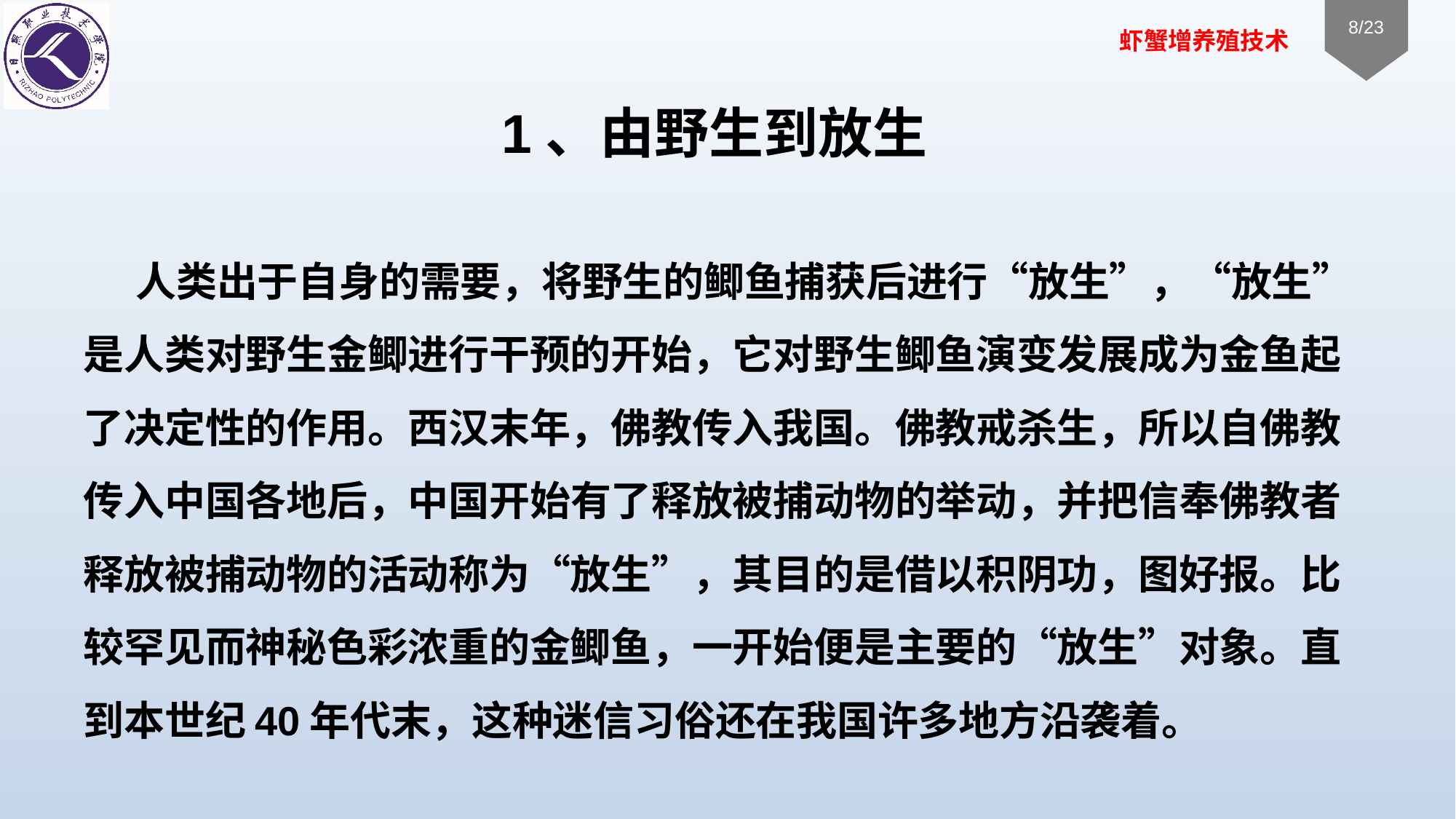

# 1、由野生到放生
人类出于自身的需要，将野生的鲫鱼捕获后进行“放生”，“放生”是人类对野生金鲫进行干预的开始，它对野生鲫鱼演变发展成为金鱼起了决定性的作用。西汉末年，佛教传入我国。佛教戒杀生，所以自佛教传入中国各地后，中国开始有了释放被捕动物的举动，并把信奉佛教者释放被捕动物的活动称为“放生”，其目的是借以积阴功，图好报。比较罕见而神秘色彩浓重的金鲫鱼，一开始便是主要的“放生”对象。直到本世纪40年代末，这种迷信习俗还在我国许多地方沿袭着。